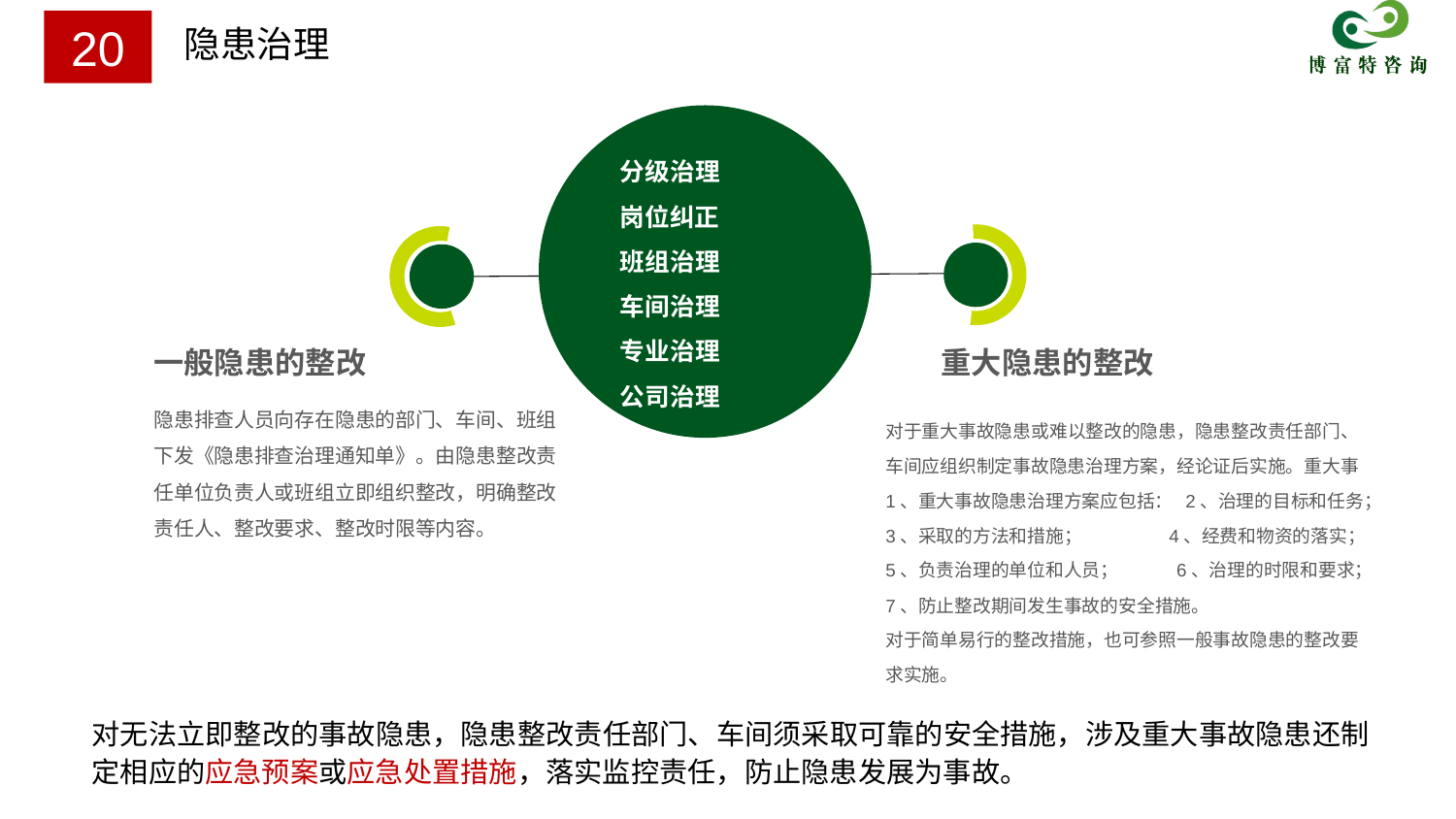

隐患治理
20

分级治理
岗位纠正
班组治理
车间治理
专业治理
公司治理

一般隐患的整改
重大隐患的整改
隐患排查人员向存在隐患的部门、车间、班组下发《隐患排查治理通知单》。由隐患整改责任单位负责人或班组立即组织整改，明确整改责任人、整改要求、整改时限等内容。
对于重大事故隐患或难以整改的隐患，隐患整改责任部门、车间应组织制定事故隐患治理方案，经论证后实施。重大事
1、重大事故隐患治理方案应包括：  2、治理的目标和任务；
3、采取的方法和措施；                    4、经费和物资的落实；
5、负责治理的单位和人员；             6、治理的时限和要求；
7、防止整改期间发生事故的安全措施。
对于简单易行的整改措施，也可参照一般事故隐患的整改要求实施。
对无法立即整改的事故隐患，隐患整改责任部门、车间须采取可靠的安全措施，涉及重大事故隐患还制定相应的应急预案或应急处置措施，落实监控责任，防止隐患发展为事故。